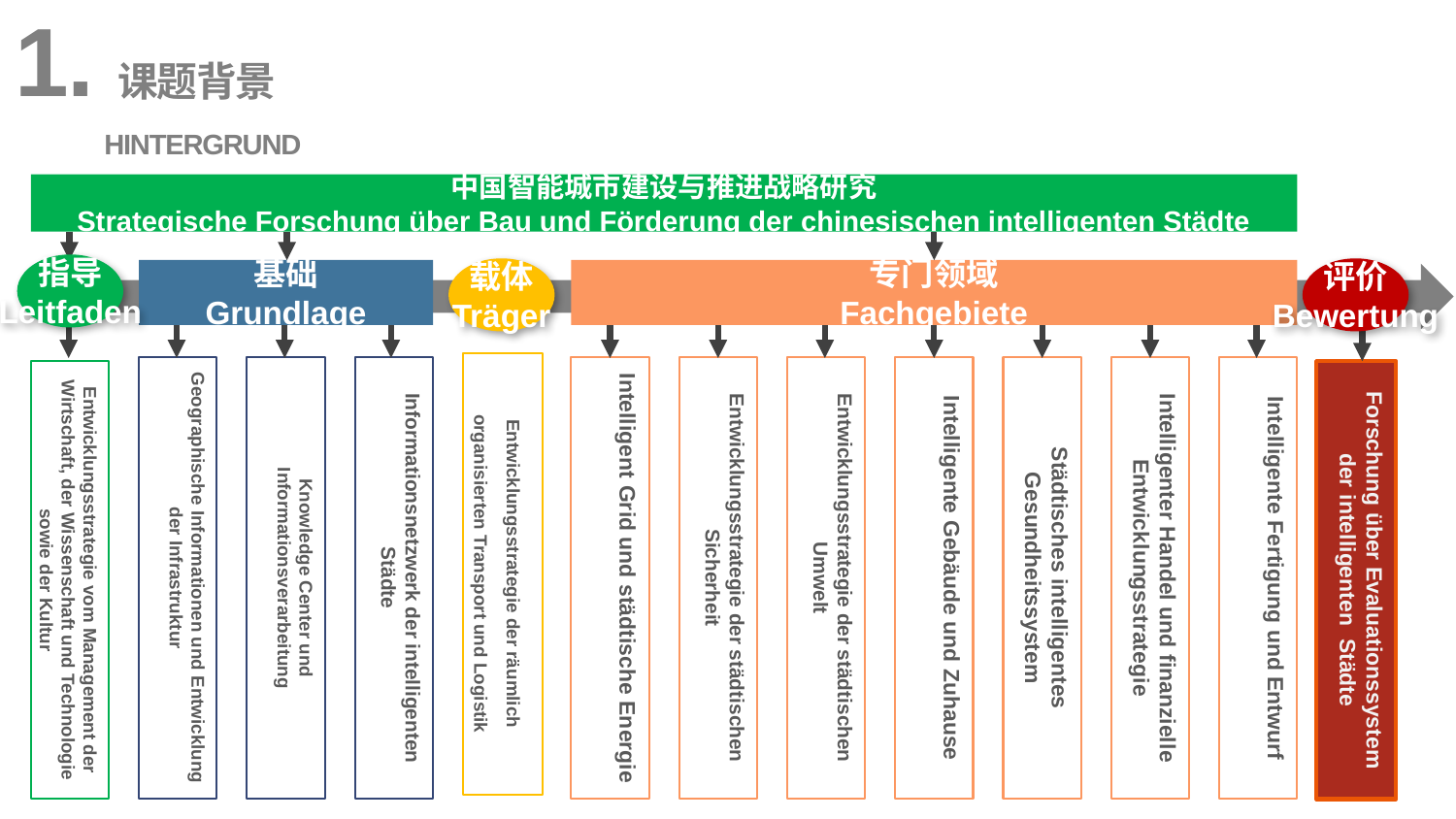

1.课题背景
             Hintergrund
中国智能城市建设与推进战略研究
Strategische Forschung über Bau und Förderung der chinesischen intelligenten Städte
指导
Leitfaden
载体
Träger
评价
Bewertung
基础
Grundlage
专门领域
Fachgebiete

Entwicklungsstrategie der räumlich organisierten Transport und Logistik
Geographische Informationen und Entwicklung der Infrastruktur
Knowledge Center und Informationsverarbeitung
Informationsnetzwerk der intelligenten Städte
Intelligent Grid und städtische Energie
Entwicklungsstrategie der städtischen Sicherheit
Entwicklungsstrategie der städtischen Umwelt
Intelligente Gebäude und Zuhause
Städtisches intelligentes Gesundheitssystem
Intelligenter Handel und finanzielle Entwicklungsstrategie
Intelligente Fertigung und Entwurf
Entwicklungsstrategie vom Management der Wirtschaft, der Wissenschaft und Technologie sowie der Kultur
Forschung über Evaluationssystem der intelligenten  Städte